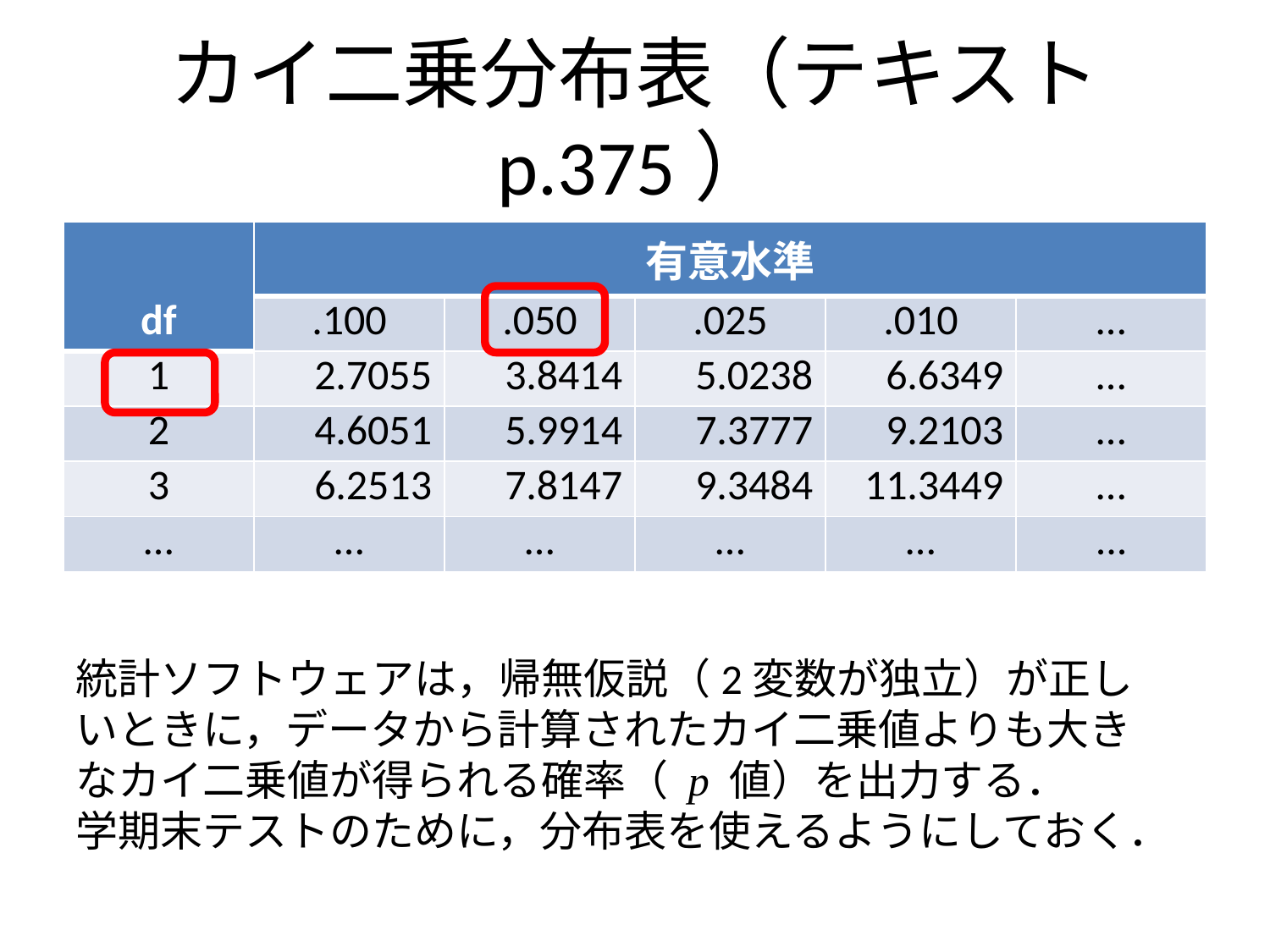

# カイ二乗分布表（テキスト p.375）
| df | 有意水準 |  |  |  |  |
| --- | --- | --- | --- | --- | --- |
|  | .100 | .050 | .025 | .010 | … |
| 1 | 2.7055 | 3.8414 | 5.0238 | 6.6349 | … |
| 2 | 4.6051 | 5.9914 | 7.3777 | 9.2103 | … |
| 3 | 6.2513 | 7.8147 | 9.3484 | 11.3449 | … |
| … | … | … | … | … | ... |

統計ソフトウェアは，帰無仮説（2変数が独立）が正しいときに，データから計算されたカイ二乗値よりも大きなカイ二乗値が得られる確率（ p 値）を出力する．
学期末テストのために，分布表を使えるようにしておく．